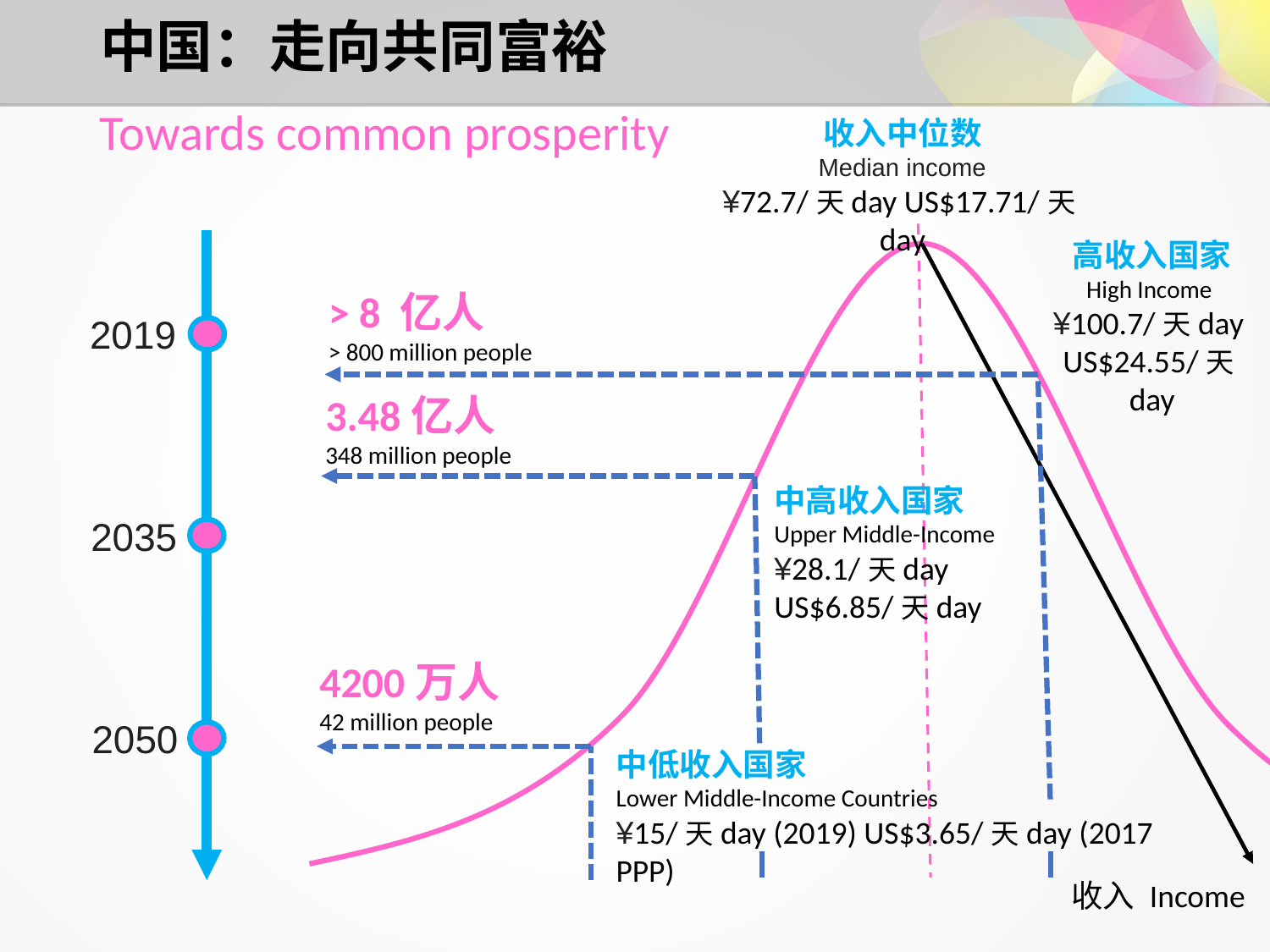

# 中国：走向共同富裕
Towards common prosperity
收入中位数
Median income
¥72.7/天day US$17.71/天day
高收入国家
High Income
¥100.7/天day
US$24.55/天day
> 8 亿人
> 800 million people

2019

3.48亿人
348 million people
中高收入国家
Upper Middle-Income
¥28.1/天day
US$6.85/天day
2035

4200万人
42 million people
中低收入国家
Lower Middle-Income Countries
¥15/天day (2019) US$3.65/天day (2017 PPP)
2050

 收入 Income